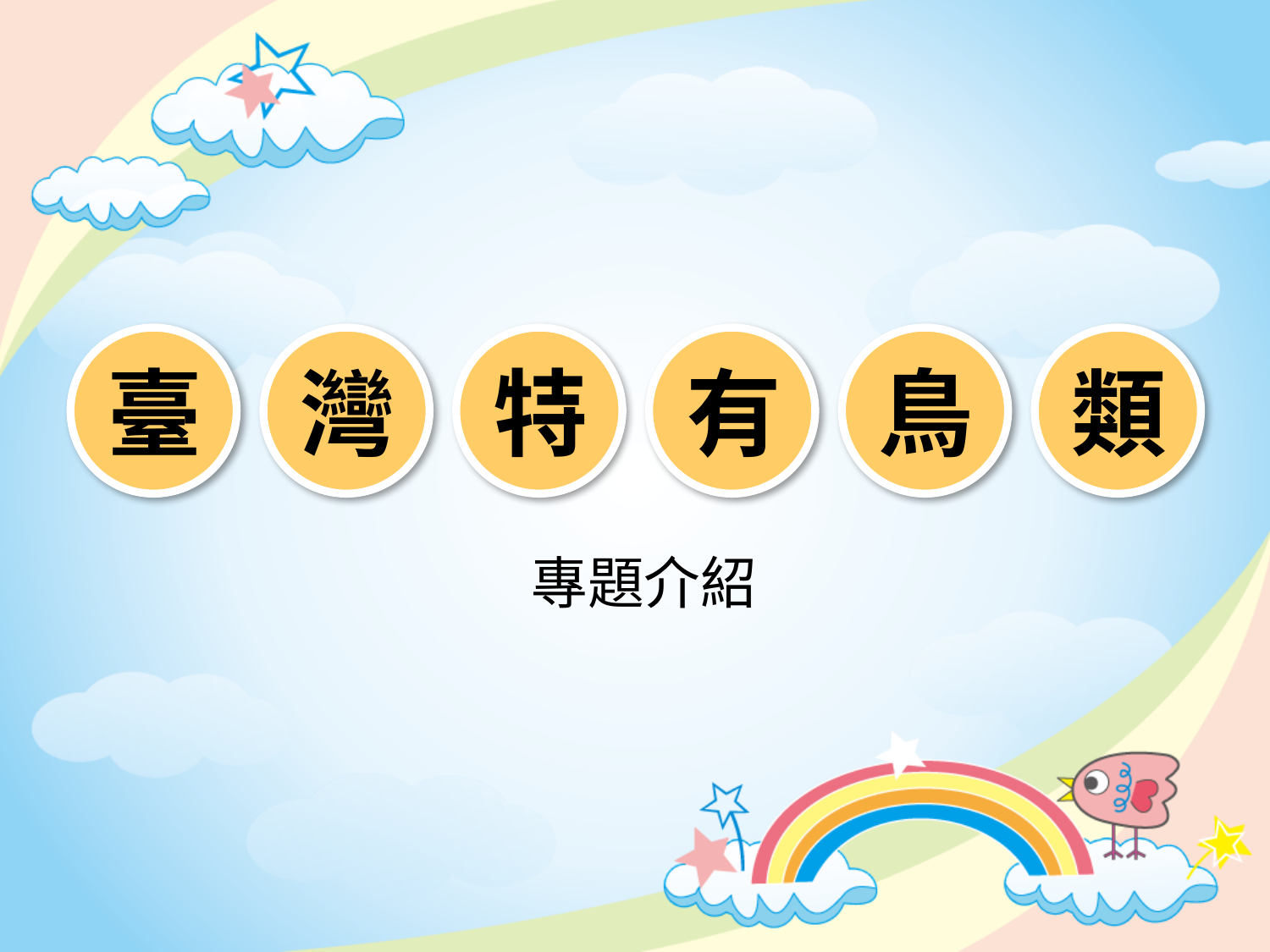

臺
灣
特
有
鳥
類
專題介紹